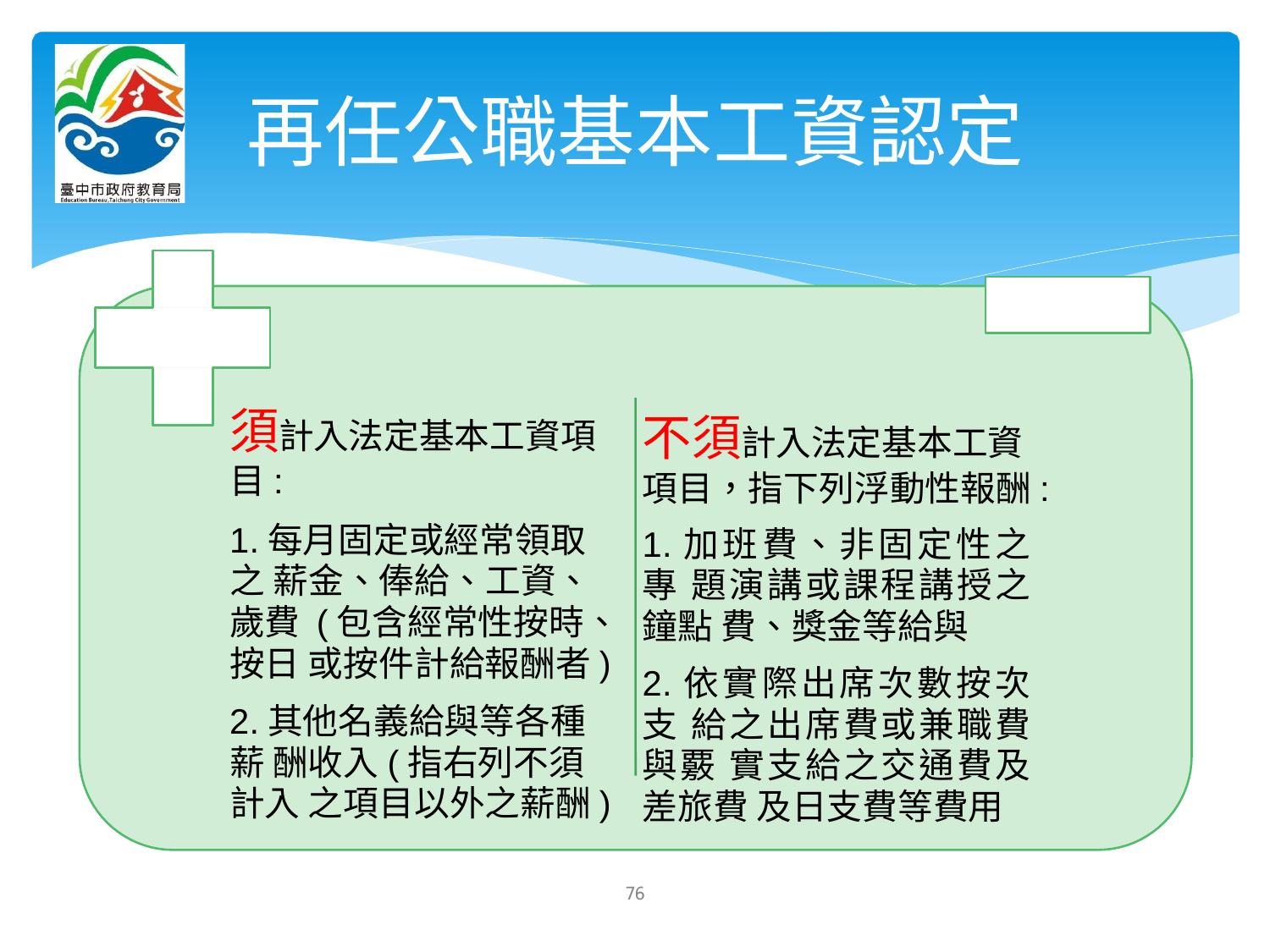

# 再任公職基本工資認定

須計入法定基本工資項 目:

1.每月固定或經常領取之 薪金、俸給、工資、歲費 (包含經常性按時、按日 或按件計給報酬者)

2.其他名義給與等各種薪 酬收入(指右列不須計入 之項目以外之薪酬)
不須計入法定基本工資 項目，指下列浮動性報酬:

1.加班費、非固定性之專 題演講或課程講授之鐘點 費、獎金等給與

2.依實際出席次數按次支 給之出席費或兼職費與覈 實支給之交通費及差旅費 及日支費等費用
76